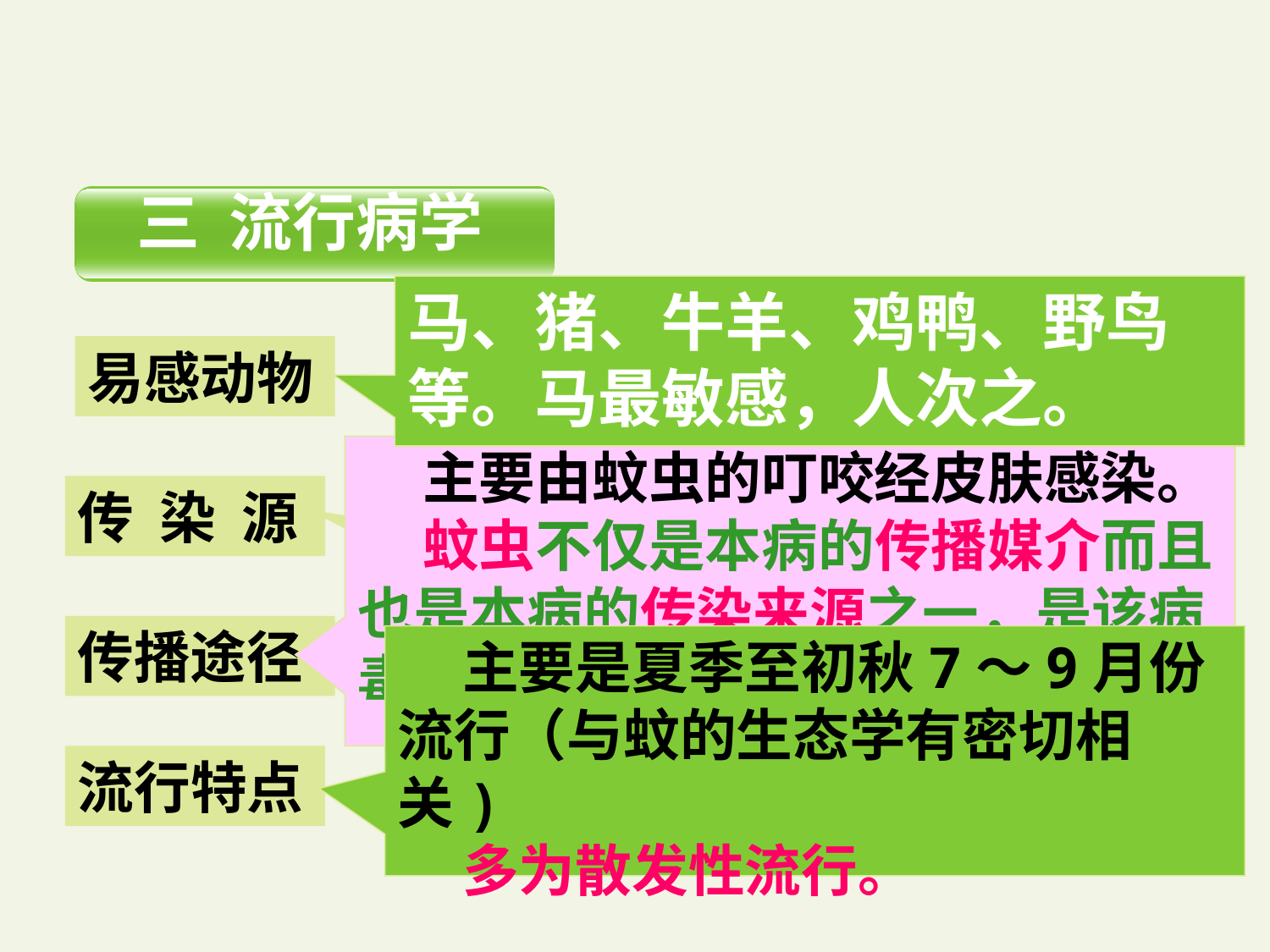

三  流行病学

马、猪、牛羊、鸡鸭、野鸟等。马最敏感，人次之。
易感动物
    主要由蚊虫的叮咬经皮肤感染。
    蚊虫不仅是本病的传播媒介而且也是本病的传染来源之一，是该病毒的贮存宿主。
传  染  源
带毒动物为主要传染源。
二
传播途径
    主要是夏季至初秋7～9月份流行（与蚊的生态学有密切相关)
    多为散发性流行。
流行特点